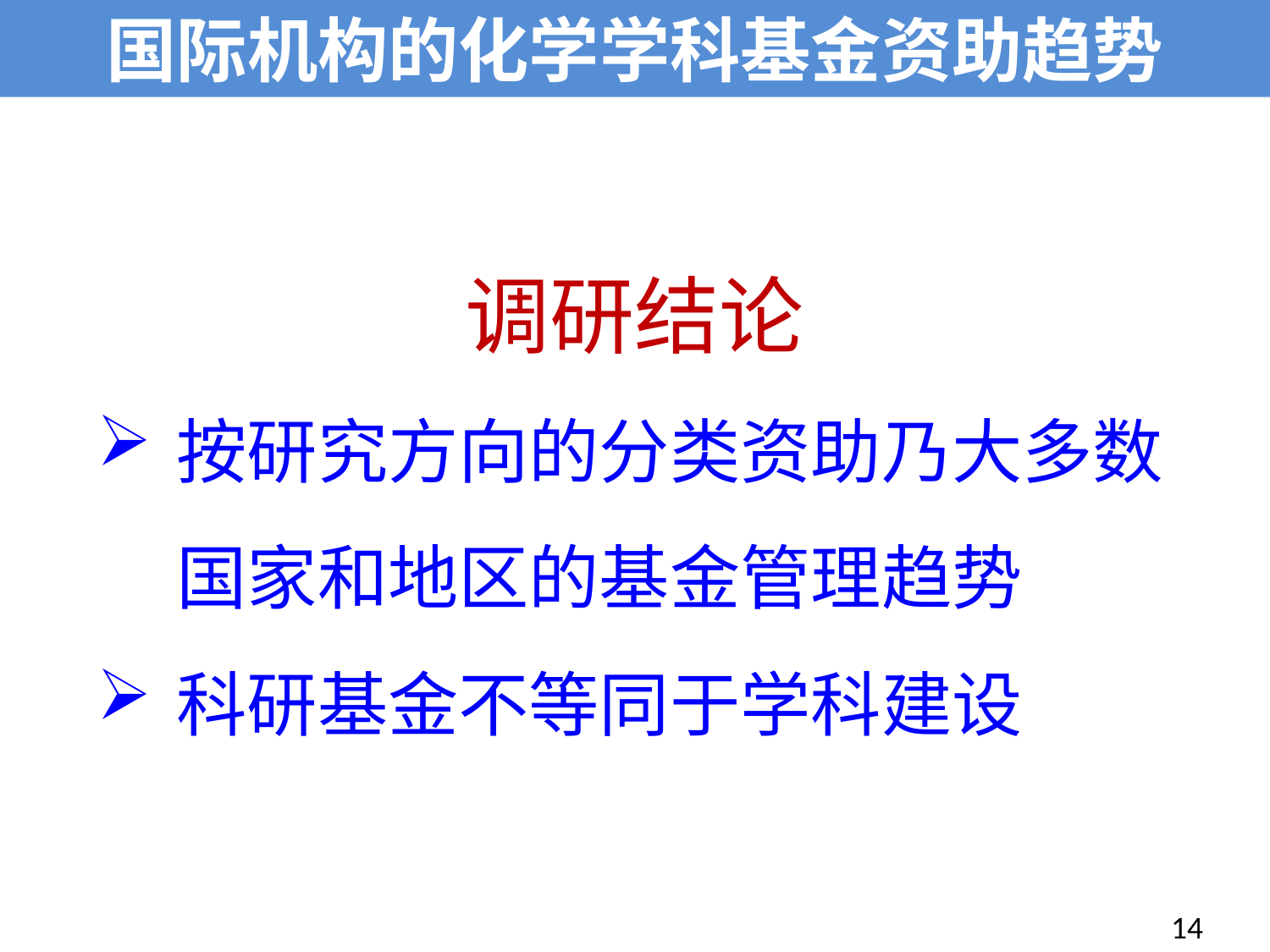

国际机构的化学学科基金资助趋势
调研结论
按研究方向的分类资助乃大多数国家和地区的基金管理趋势
科研基金不等同于学科建设